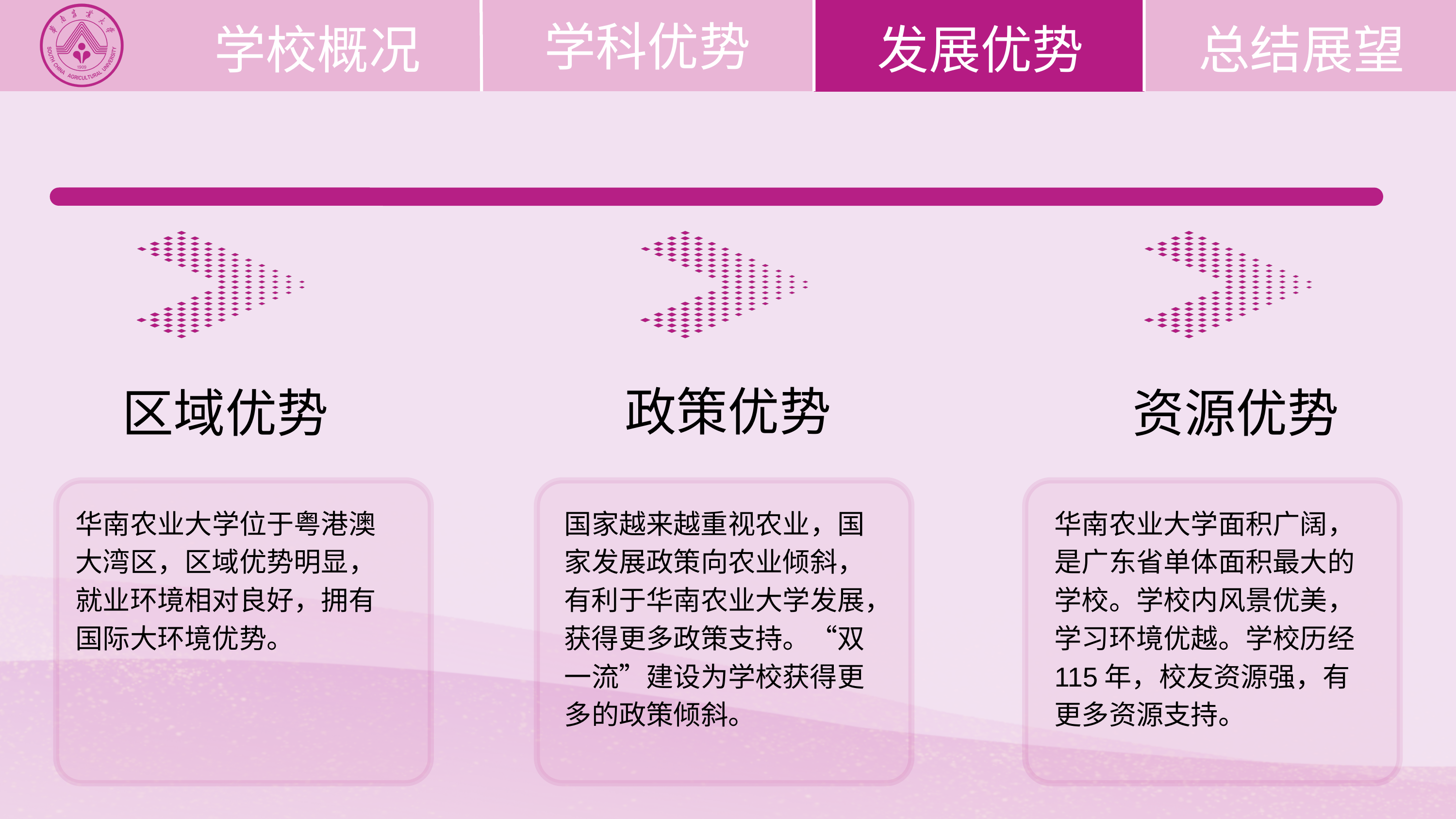

学科优势
学校概况
发展优势
总结展望

政策优势
资源优势
区域优势

华南农业大学位于粤港澳大湾区，区域优势明显，就业环境相对良好，拥有国际大环境优势。
国家越来越重视农业，国家发展政策向农业倾斜，有利于华南农业大学发展，获得更多政策支持。“双一流”建设为学校获得更多的政策倾斜。
华南农业大学面积广阔，是广东省单体面积最大的学校。学校内风景优美，学习环境优越。学校历经115年，校友资源强，有更多资源支持。